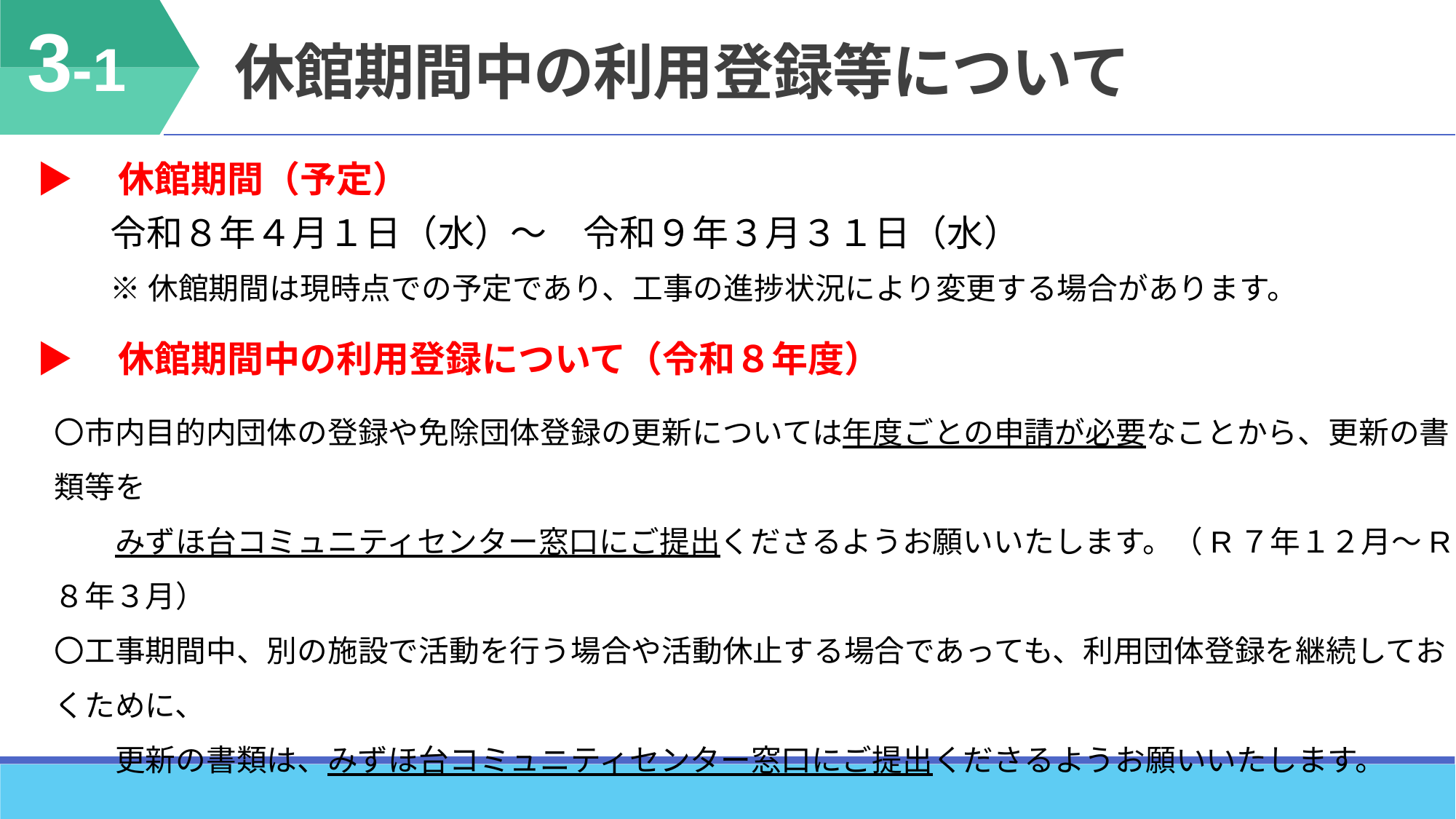

3-1

休館期間中の利用登録等について
▶　休館期間（予定）
令和８年４月１日（水）～　令和９年３月３１日（水）
※休館期間は現時点での予定であり、工事の進捗状況により変更する場合があります。
▶　休館期間中の利用登録について（令和８年度）

〇市内目的内団体の登録や免除団体登録の更新については年度ごとの申請が必要なことから、更新の書類等を
　　みずほ台コミュニティセンター窓口にご提出くださるようお願いいたします。（R７年１２月～R８年３月）
〇工事期間中、別の施設で活動を行う場合や活動休止する場合であっても、利用団体登録を継続しておくために、
　　更新の書類は、みずほ台コミュニティセンター窓口にご提出くださるようお願いいたします。

◎活動の拠点を変更する団体は、活動する公共施設等の窓口へご連絡のうえ、直接、申請書等の書類を提出
　　してくださるようお願いいたします。（新規の利用登録が必要な場合もあります。）